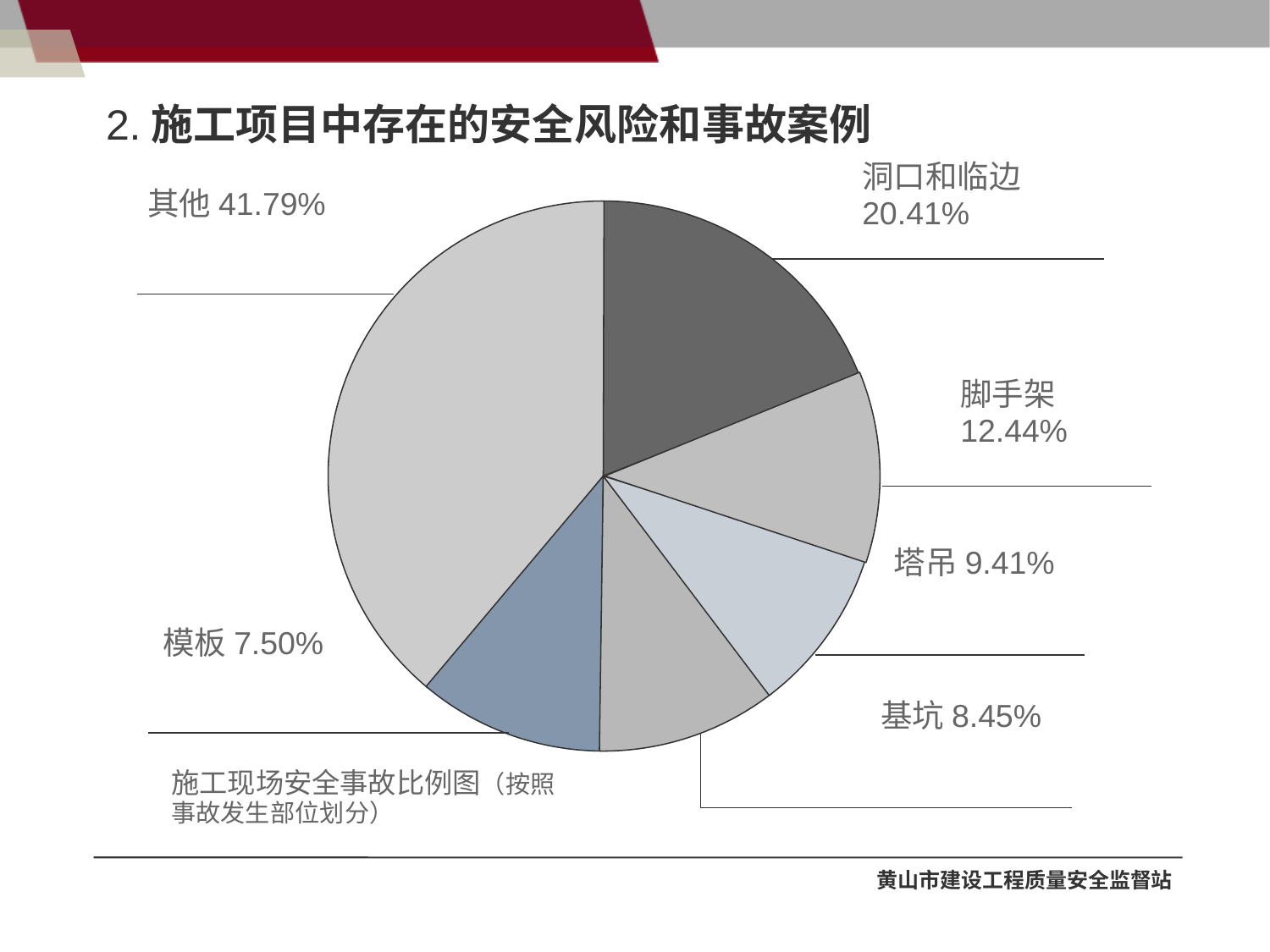

2.施工项目中存在的安全风险和事故案例
洞口和临边20.41%
其他41.79%

脚手架12.44%
塔吊9.41%
模板7.50%
基坑8.45%
施工现场安全事故比例图（按照事故发生部位划分）